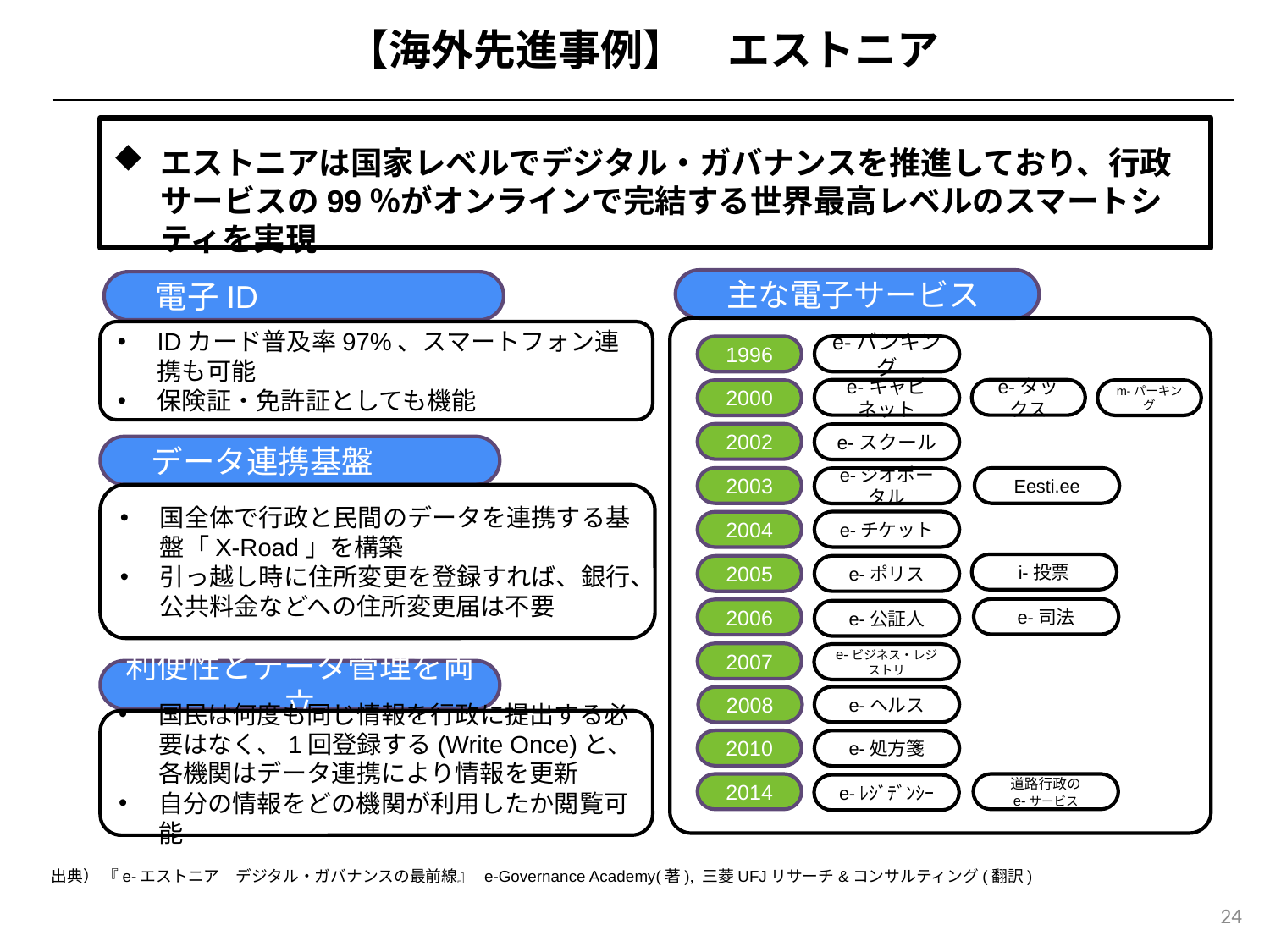

【海外先進事例】　エストニア
エストニアは国家レベルでデジタル・ガバナンスを推進しており、行政サービスの99％がオンラインで完結する世界最高レベルのスマートシティを実現

　主な電子サービス
　電子ID

IDカード普及率97%、スマートフォン連携も可能
保険証・免許証としても機能
e-バンキング
e-キャビネット
e-スクール
e-ジオポータル
e-チケット
e-ポリス
e-公証人
e-ビジネス・レジストリ
e-ヘルス
e-処方箋
e-ﾚｼﾞﾃﾞﾝｼｰ
1996
2000
2002
2003
2004
2005
2006
2007
2008
2010
2014
e-タックス
m-パーキング
　データ連携基盤
Eesti.ee
国全体で行政と民間のデータを連携する基盤「X-Road」を構築
引っ越し時に住所変更を登録すれば、銀行、公共料金などへの住所変更届は不要
i-投票
e-司法
利便性とデータ管理を両立
国民は何度も同じ情報を行政に提出する必要はなく、1回登録する(Write Once)と、各機関はデータ連携により情報を更新
自分の情報をどの機関が利用したか閲覧可能
道路行政の
e-サービス
出典） 『e-エストニア　デジタル・ガバナンスの最前線』  e-Governance Academy(著), 三菱UFJリサーチ&コンサルティング(翻訳)
24